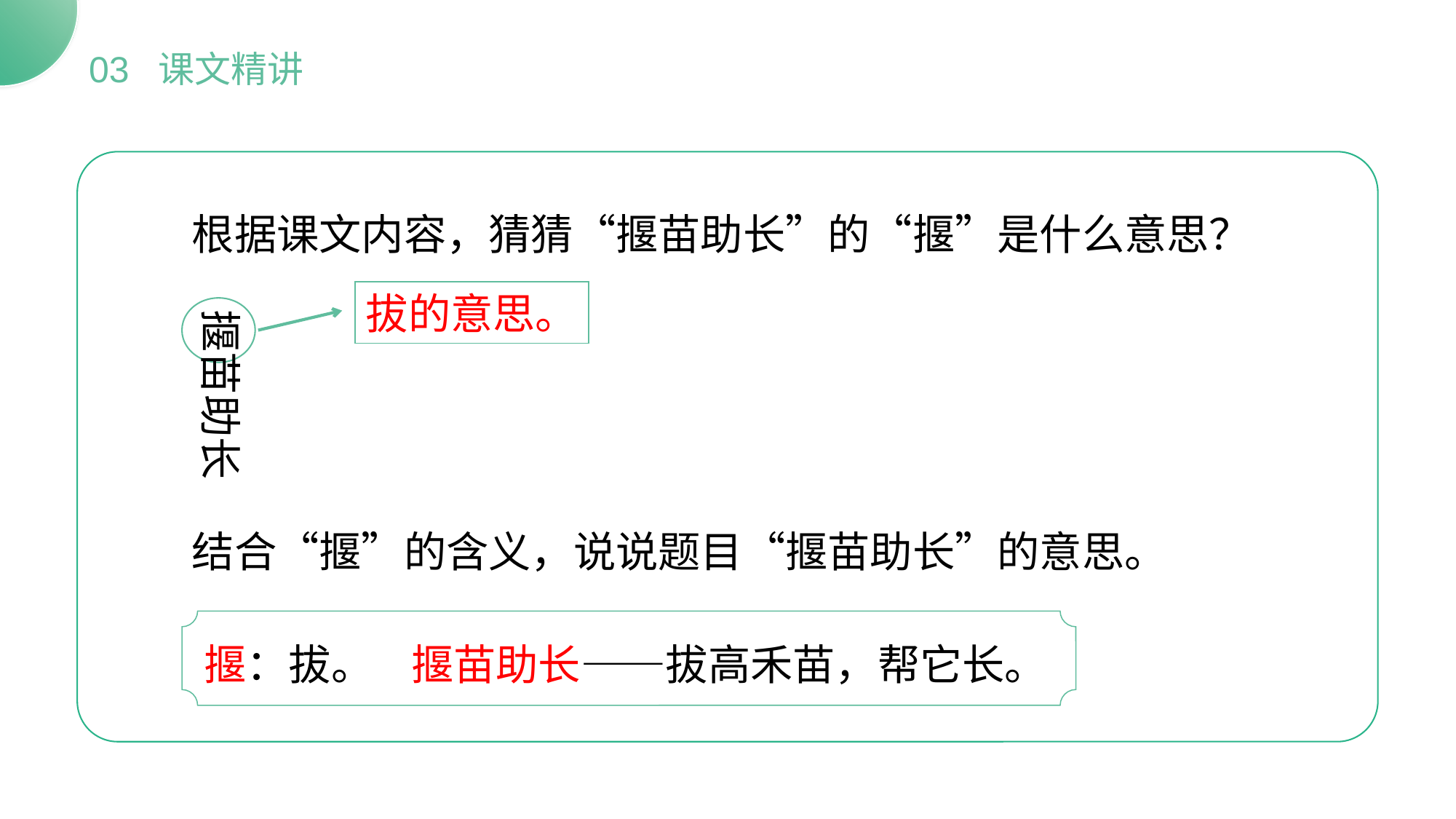

03  课文精讲
    根据课文内容，猜猜“揠苗助长”的“揠”是什么意思？
拔的意思。

揠苗助长
    结合“揠”的含义，说说题目“揠苗助长”的意思。
揠：拔。    揠苗助长——拔高禾苗，帮它长。